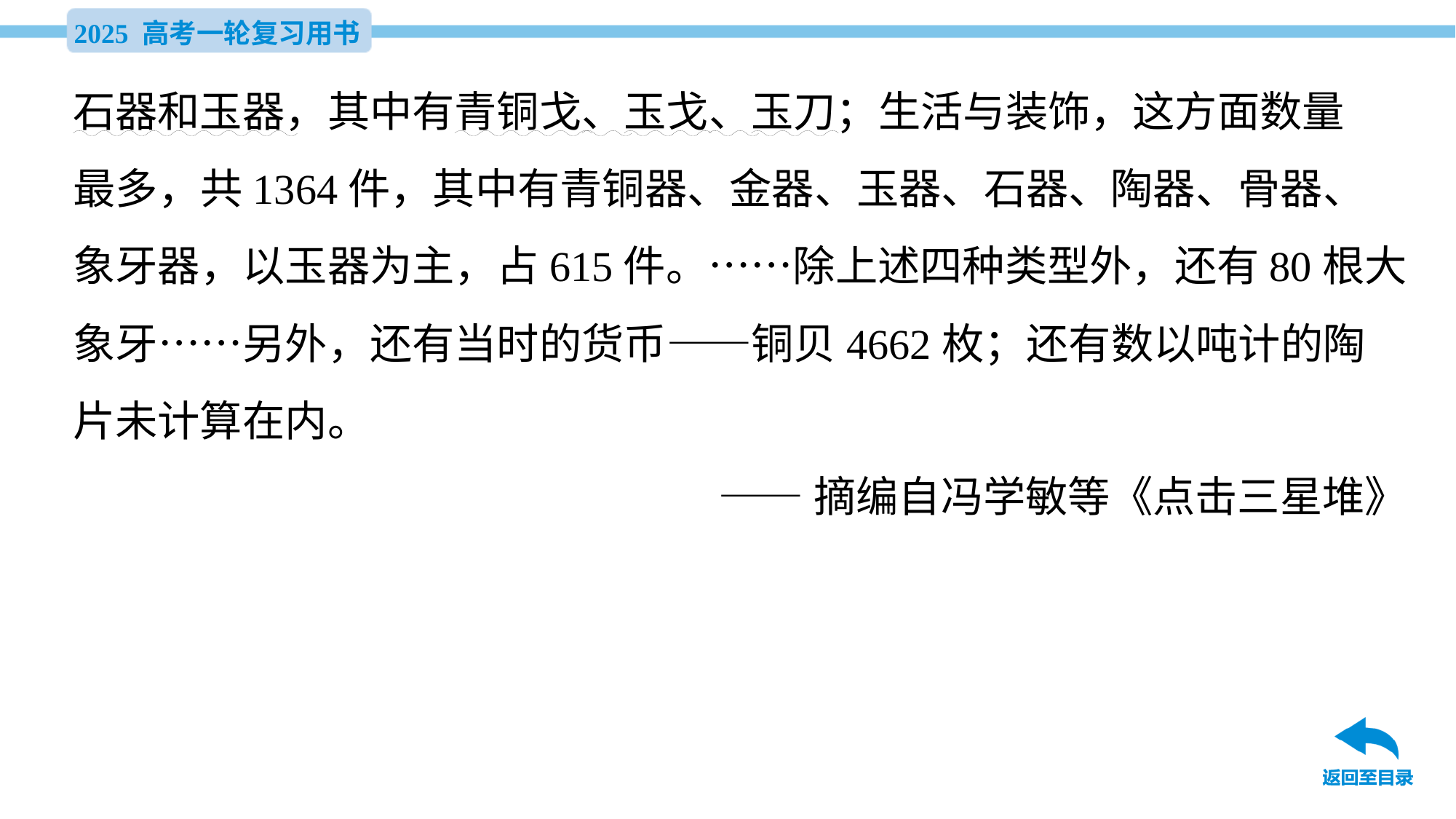

石器和玉器，其中有青铜戈、玉戈、玉刀；生活与装饰，这方面数量
最多，共1364件，其中有青铜器、金器、玉器、石器、陶器、骨器、
象牙器，以玉器为主，占615件。……除上述四种类型外，还有80根大
象牙……另外，还有当时的货币——铜贝4662枚；还有数以吨计的陶
片未计算在内。
——摘编自冯学敏等《点击三星堆》